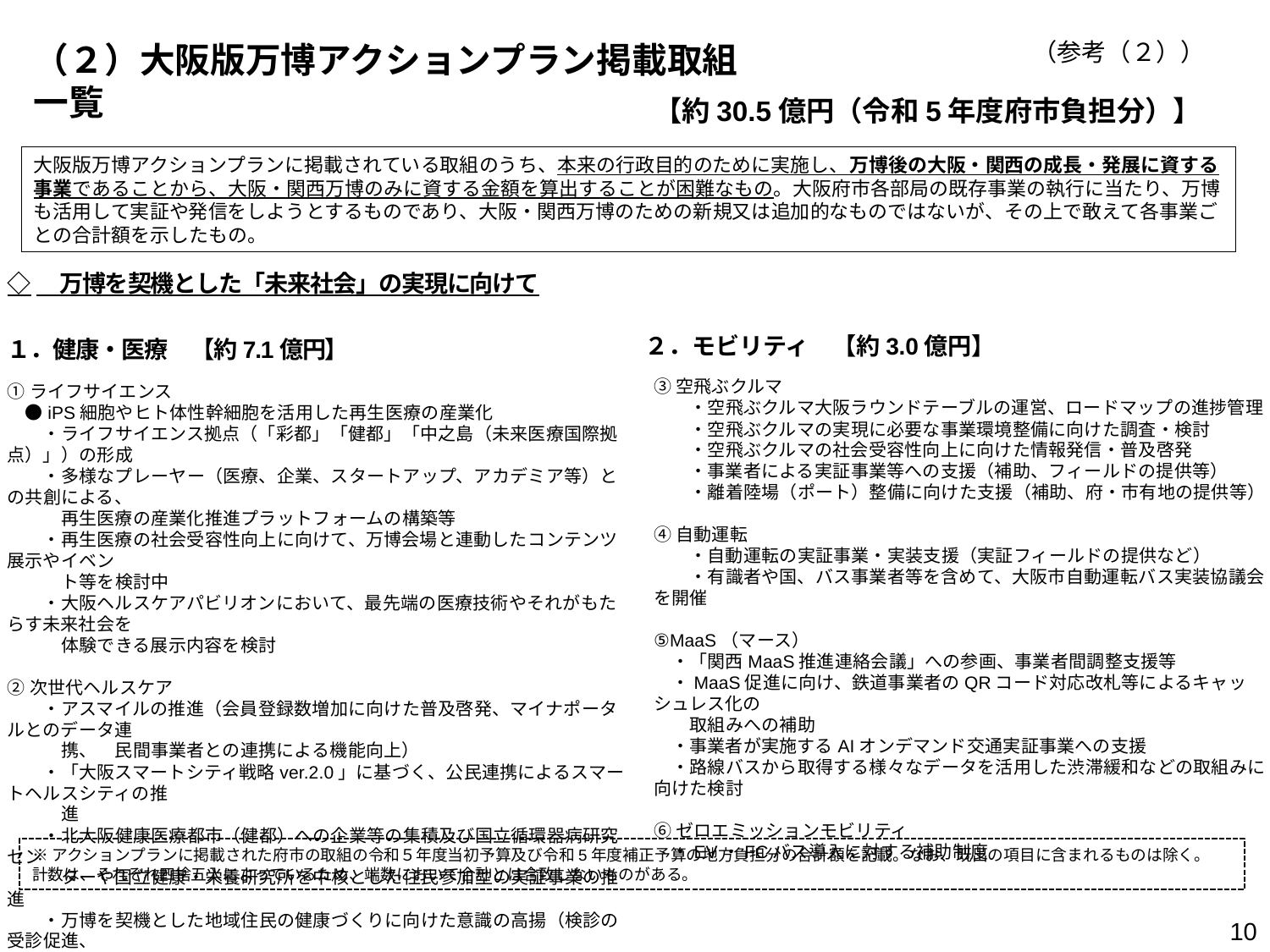

（参考（２））
（２）大阪版万博アクションプラン掲載取組一覧
【約30.5億円（令和5年度府市負担分）】
大阪版万博アクションプランに掲載されている取組のうち、本来の行政目的のために実施し、万博後の大阪・関西の成長・発展に資する事業であることから、大阪・関西万博のみに資する金額を算出することが困難なもの。大阪府市各部局の既存事業の執行に当たり、万博も活用して実証や発信をしようとするものであり、大阪・関西万博のための新規又は追加的なものではないが、その上で敢えて各事業ごとの合計額を示したもの。
◇　万博を契機とした「未来社会」の実現に向けて
２．モビリティ　【約3.0億円】
１．健康・医療　【約7.1億円】
③空飛ぶクルマ
　　・空飛ぶクルマ大阪ラウンドテーブルの運営、ロードマップの進捗管理
　　・空飛ぶクルマの実現に必要な事業環境整備に向けた調査・検討
　　・空飛ぶクルマの社会受容性向上に向けた情報発信・普及啓発
　　・事業者による実証事業等への支援（補助、フィールドの提供等）
　　・離着陸場（ポート）整備に向けた支援（補助、府・市有地の提供等）

④自動運転
　　・自動運転の実証事業・実装支援（実証フィールドの提供など）
　　・有識者や国、バス事業者等を含めて、大阪市自動運転バス実装協議会を開催

⑤MaaS（マース）
　・「関西MaaS推進連絡会議」への参画、事業者間調整支援等
　・MaaS促進に向け、鉄道事業者のQRコード対応改札等によるキャッシュレス化の
　　取組みへの補助
　・事業者が実施するAIオンデマンド交通実証事業への支援
　・路線バスから取得する様々なデータを活用した渋滞緩和などの取組みに向けた検討

⑥ゼロエミッションモビリティ
　・EV・FCバス導入に対する補助制度
①ライフサイエンス
　●iPS細胞やヒト体性幹細胞を活用した再生医療の産業化
　　・ライフサイエンス拠点（「彩都」「健都」「中之島（未来医療国際拠点）」）の形成
　　・多様なプレーヤー（医療、企業、スタートアップ、アカデミア等）との共創による、
　　　再生医療の産業化推進プラットフォームの構築等
　　・再生医療の社会受容性向上に向けて、万博会場と連動したコンテンツ展示やイベン
　　　ト等を検討中
　　・大阪ヘルスケアパビリオンにおいて、最先端の医療技術やそれがもたらす未来社会を
　　　体験できる展示内容を検討

②次世代ヘルスケア
　　・アスマイルの推進（会員登録数増加に向けた普及啓発、マイナポータルとのデータ連
　　　携、　民間事業者との連携による機能向上）
　　・「大阪スマートシティ戦略ver.2.0」に基づく、公民連携によるスマートヘルスシティの推
　　　進
　　・北大阪健康医療都市（健都）への企業等の集積及び国立循環器病研究セン
　　　ターや国立健康・栄養研究所を中核とした住民参加型の実証事業の推進
　　・万博を契機とした地域住民の健康づくりに向けた意識の高揚（検診の受診促進、
　　　運動・スポーツを通じた地域住民の健康づくり）
※アクションプランに掲載された府市の取組の令和５年度当初予算及び令和5年度補正予算の地方負担分の合計額を記載。なお、既出の項目に含まれるものは除く。
計数は、それぞれ四捨五入によっているため、端数において合計とは合致しないものがある。
10